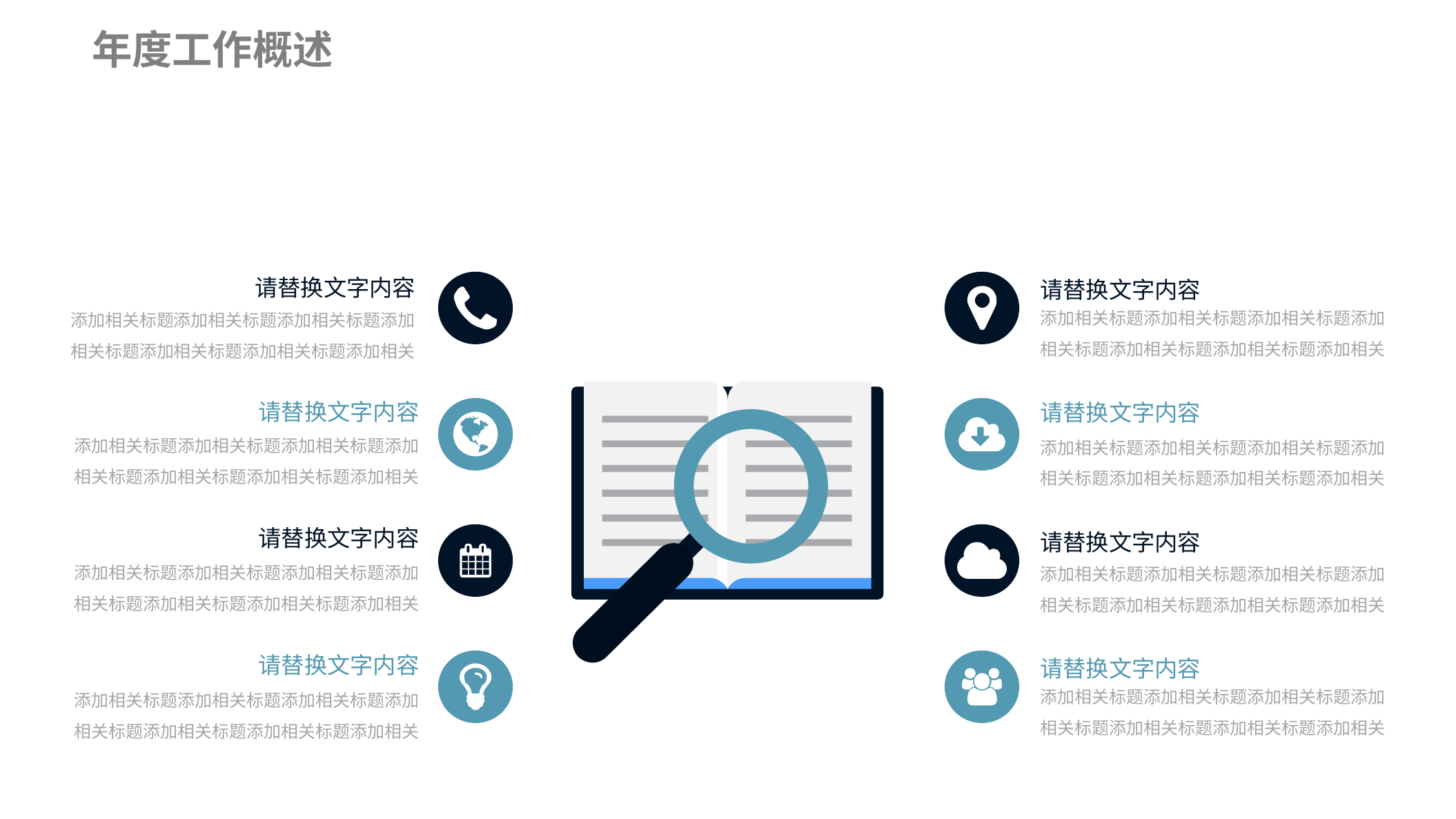

年度工作概述
请替换文字内容
请替换文字内容

添加相关标题添加相关标题添加相关标题添加相关标题添加相关标题添加相关标题添加相关
添加相关标题添加相关标题添加相关标题添加相关标题添加相关标题添加相关标题添加相关

请替换文字内容
请替换文字内容

添加相关标题添加相关标题添加相关标题添加相关标题添加相关标题添加相关标题添加相关
添加相关标题添加相关标题添加相关标题添加相关标题添加相关标题添加相关标题添加相关
请替换文字内容
请替换文字内容

添加相关标题添加相关标题添加相关标题添加相关标题添加相关标题添加相关标题添加相关
添加相关标题添加相关标题添加相关标题添加相关标题添加相关标题添加相关标题添加相关
请替换文字内容
请替换文字内容

添加相关标题添加相关标题添加相关标题添加相关标题添加相关标题添加相关标题添加相关
添加相关标题添加相关标题添加相关标题添加相关标题添加相关标题添加相关标题添加相关